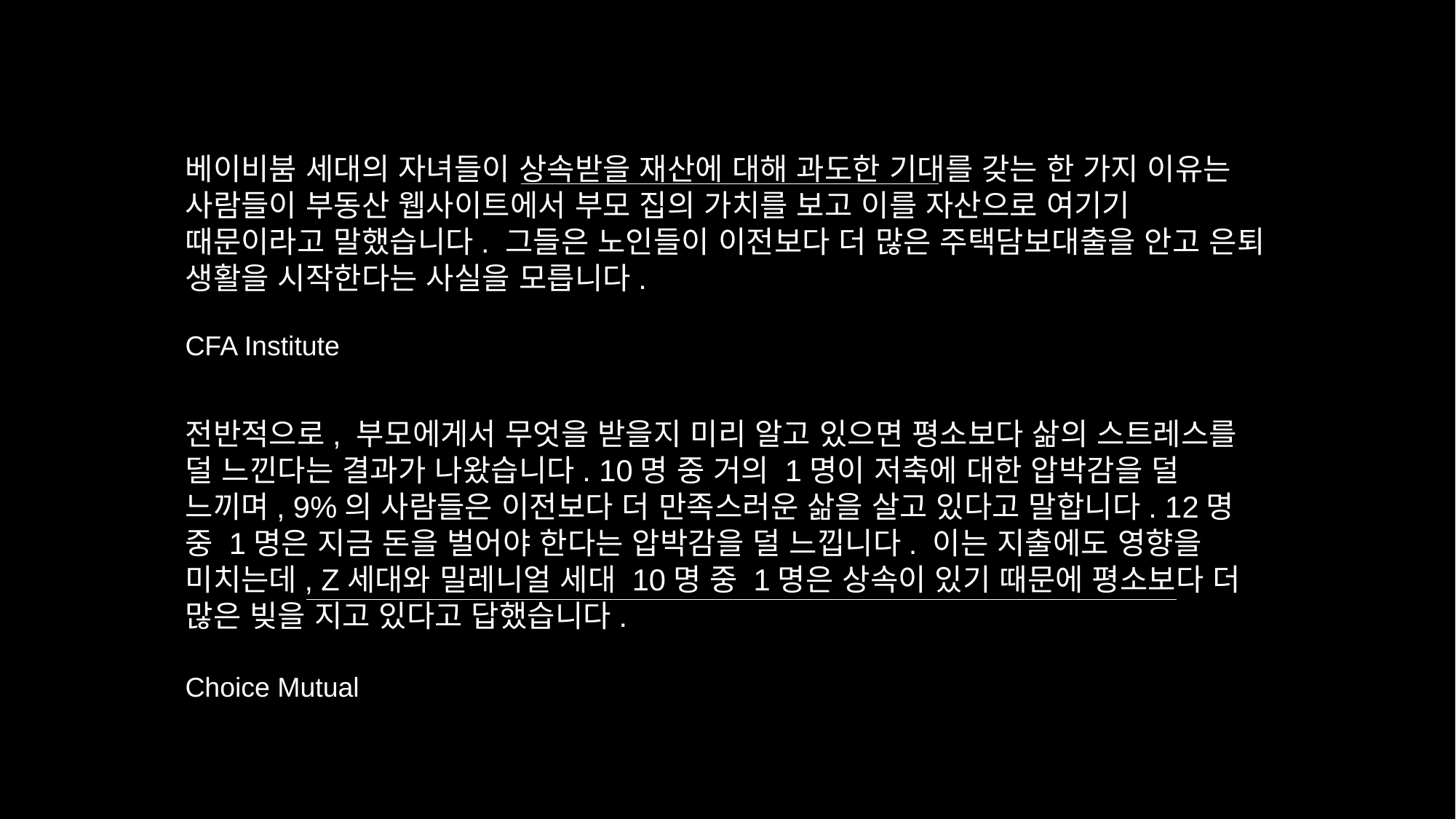

베이비붐 세대의 자녀들이 상속받을 재산에 대해 과도한 기대를 갖는 한 가지 이유는 사람들이 부동산 웹사이트에서 부모 집의 가치를 보고 이를 자산으로 여기기 때문이라고 말했습니다. 그들은 노인들이 이전보다 더 많은 주택담보대출을 안고 은퇴 생활을 시작한다는 사실을 모릅니다.

CFA Institute
전반적으로, 부모에게서 무엇을 받을지 미리 알고 있으면 평소보다 삶의 스트레스를 덜 느낀다는 결과가 나왔습니다. 10명 중 거의 1명이 저축에 대한 압박감을 덜 느끼며, 9%의 사람들은 이전보다 더 만족스러운 삶을 살고 있다고 말합니다. 12명 중 1명은 지금 돈을 벌어야 한다는 압박감을 덜 느낍니다. 이는 지출에도 영향을 미치는데, Z세대와 밀레니얼 세대 10명 중 1명은 상속이 있기 때문에 평소보다 더 많은 빚을 지고 있다고 답했습니다.

Choice Mutual